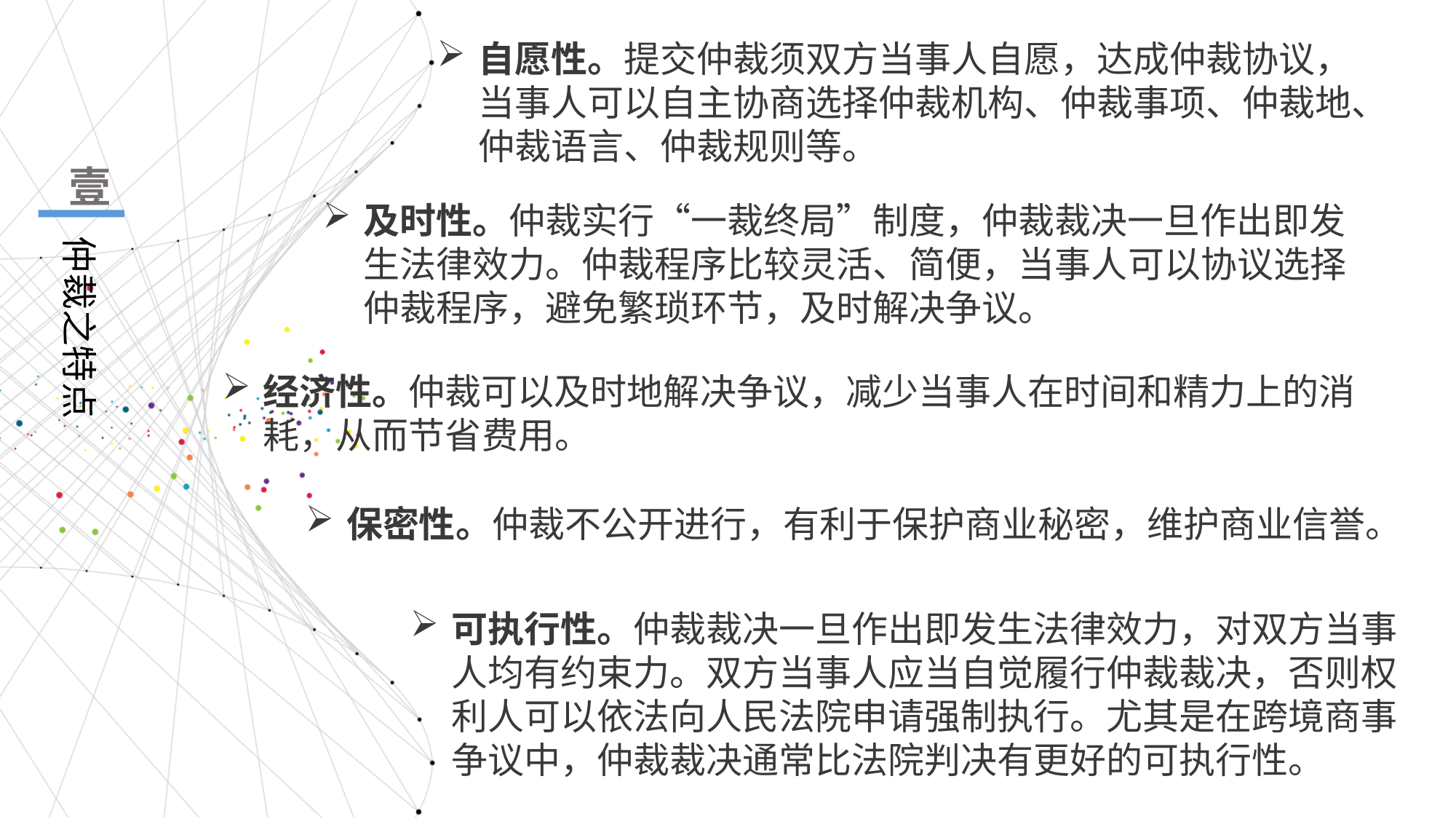

自愿性。提交仲裁须双方当事人自愿，达成仲裁协议，当事人可以自主协商选择仲裁机构、仲裁事项、仲裁地、仲裁语言、仲裁规则等。
及时性。仲裁实行“一裁终局”制度，仲裁裁决一旦作出即发生法律效力。仲裁程序比较灵活、简便，当事人可以协议选择仲裁程序，避免繁琐环节，及时解决争议。
经济性。仲裁可以及时地解决争议，减少当事人在时间和精力上的消耗，从而节省费用。
保密性。仲裁不公开进行，有利于保护商业秘密，维护商业信誉。
可执行性。仲裁裁决一旦作出即发生法律效力，对双方当事人均有约束力。双方当事人应当自觉履行仲裁裁决，否则权利人可以依法向人民法院申请强制执行。尤其是在跨境商事争议中，仲裁裁决通常比法院判决有更好的可执行性。
 壹

仲裁之特点